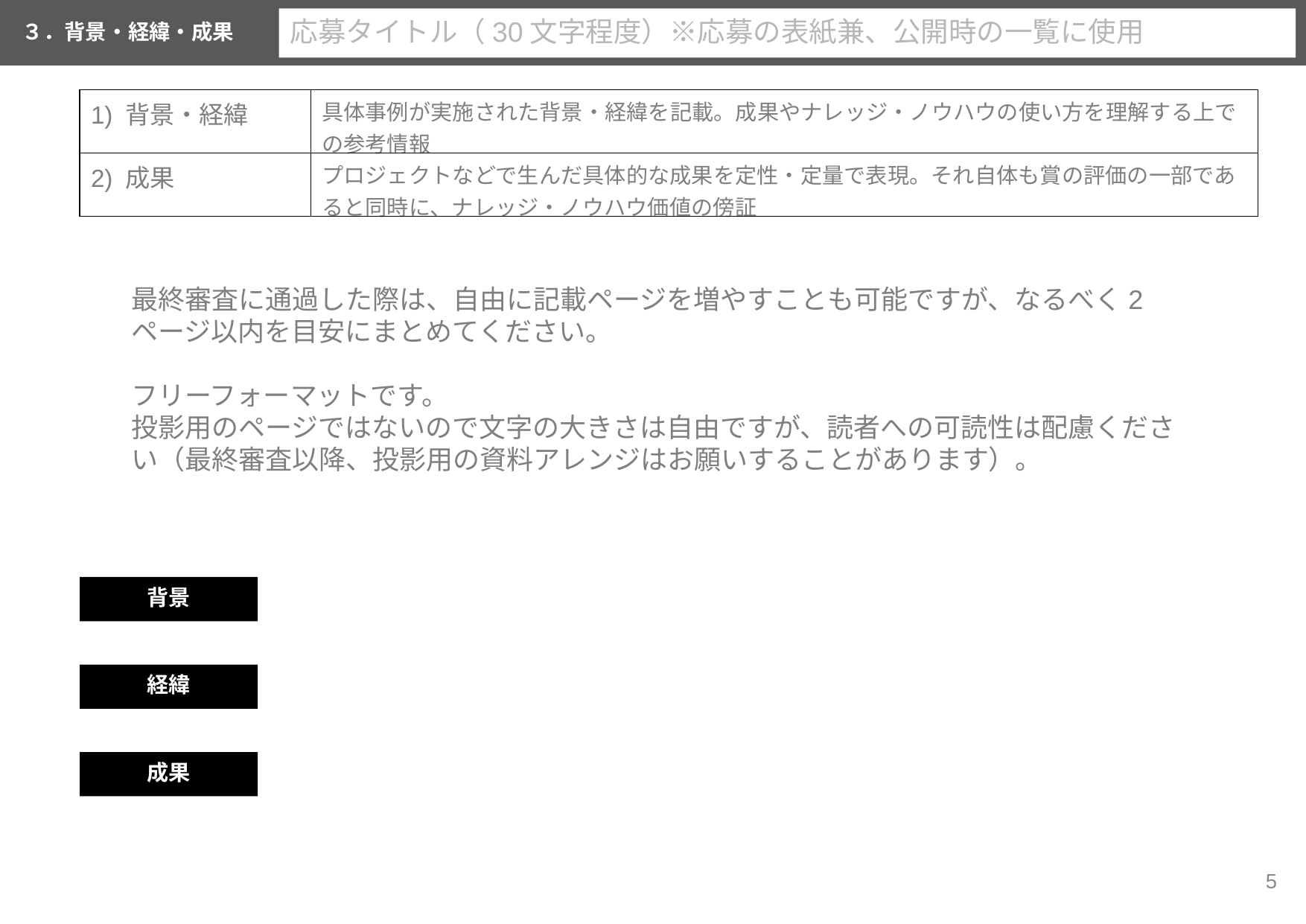

応募タイトル（30文字程度）※応募の表紙兼、公開時の一覧に使用
３．背景・経緯・成果
| 1) 背景・経緯 | 具体事例が実施された背景・経緯を記載。成果やナレッジ・ノウハウの使い方を理解する上での参考情報 |
| --- | --- |
| 2) 成果 | プロジェクトなどで生んだ具体的な成果を定性・定量で表現。それ自体も賞の評価の一部であると同時に、ナレッジ・ノウハウ価値の傍証 |
最終審査に通過した際は、自由に記載ページを増やすことも可能ですが、なるべく2ページ以内を目安にまとめてください。

フリーフォーマットです。
投影用のページではないので文字の大きさは自由ですが、読者への可読性は配慮ください（最終審査以降、投影用の資料アレンジはお願いすることがあります）。
背景
経緯
成果
5